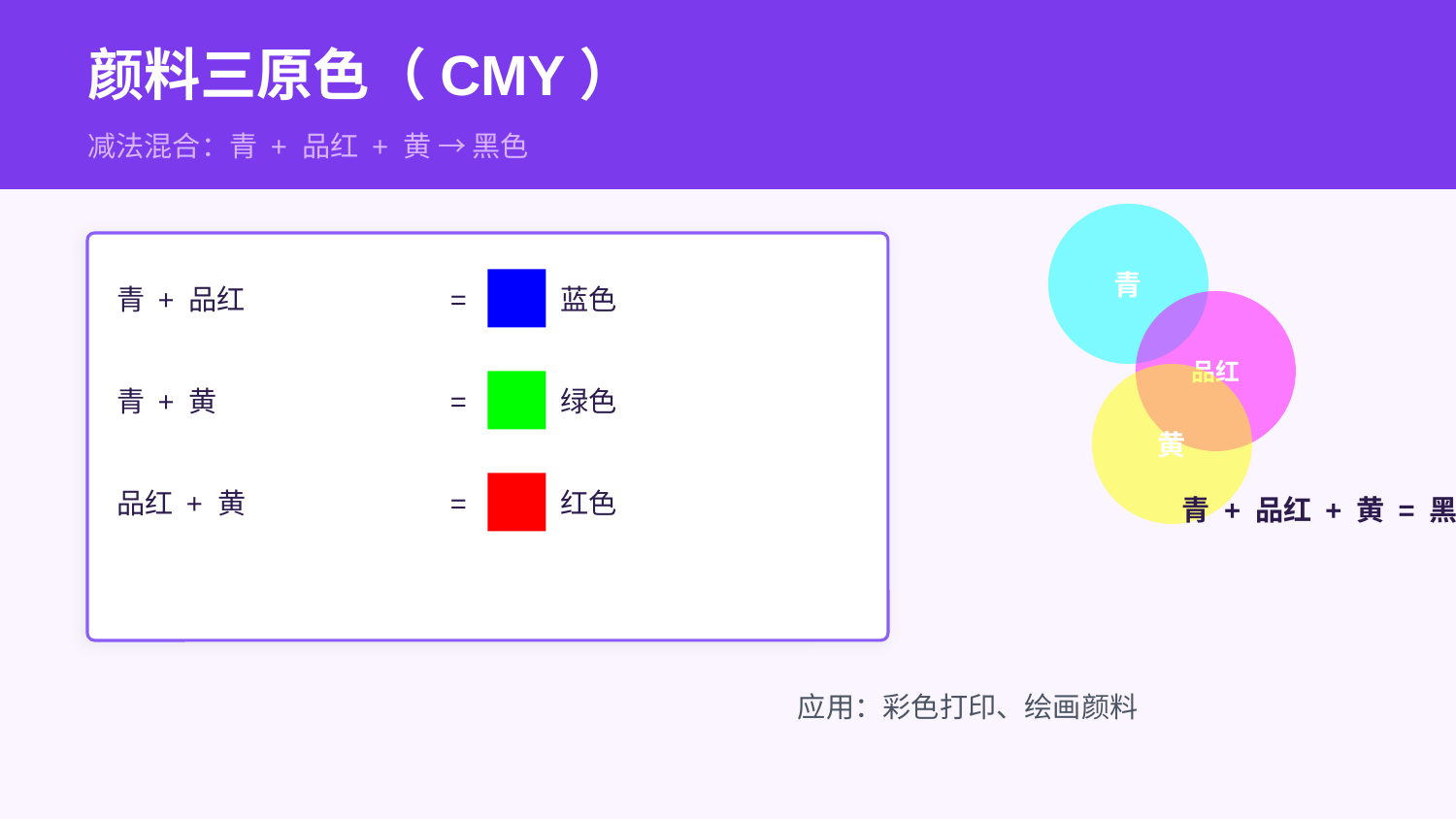

颜料三原色（CMY）
减法混合：青 + 品红 + 黄 → 黑色

青

青 + 品红
=
蓝色

品红
青 + 黄
=
绿色

黄

品红 + 黄
=
红色

青 + 品红 + 黄 = 黑色（减法混合）
应用：彩色打印、绘画颜料
苏科版物理 · 八年级上册
6